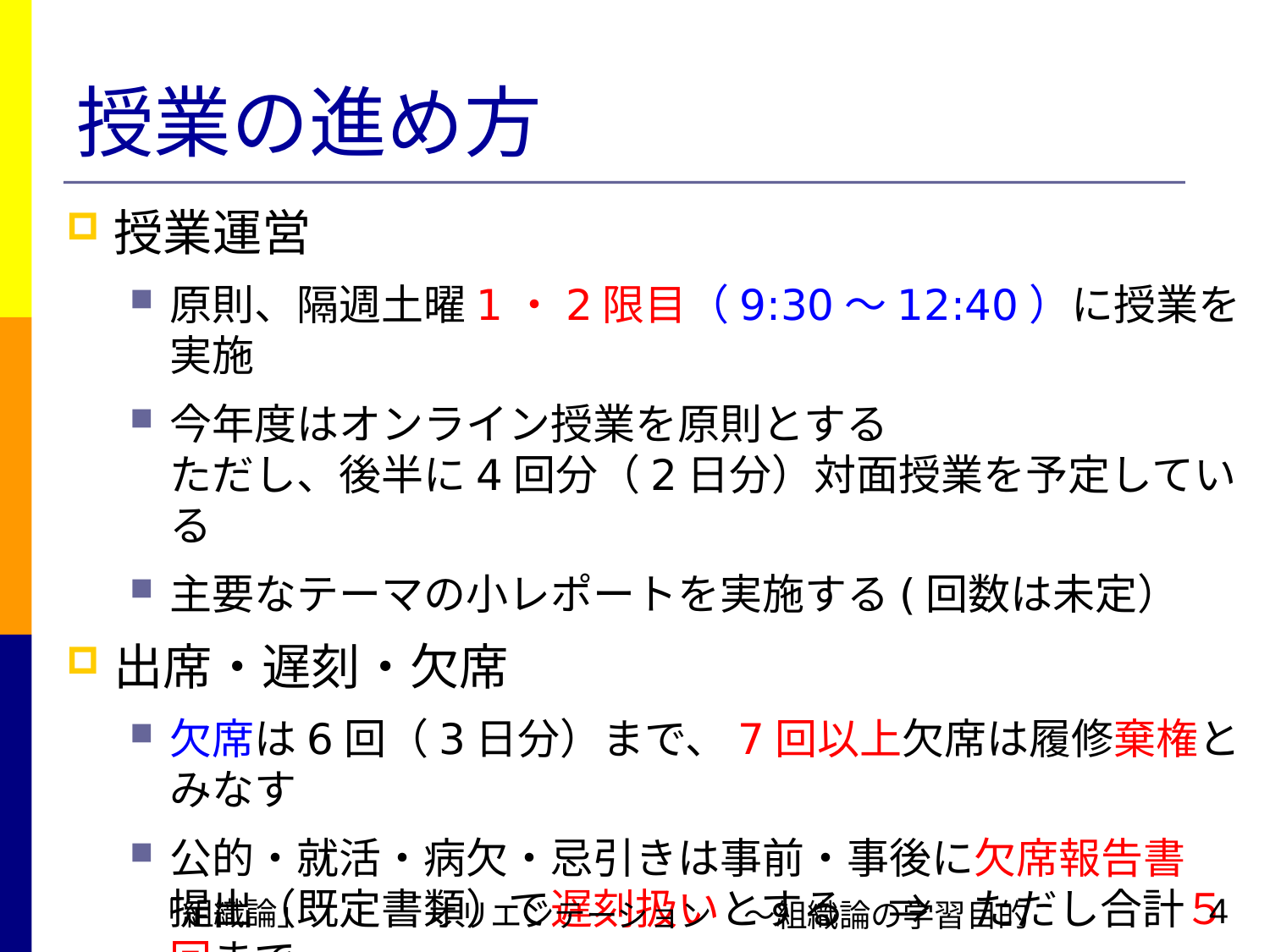

# 授業の進め方
授業運営
原則、隔週土曜1・2限目（9:30～12:40）に授業を実施
今年度はオンライン授業を原則とする
ただし、後半に4回分（2日分）対面授業を予定している
主要なテーマの小レポートを実施する(回数は未定）
出席・遅刻・欠席
欠席は6回（3日分）まで、7回以上欠席は履修棄権とみなす
公的・就活・病欠・忌引きは事前・事後に欠席報告書
提出（既定書類）で遅刻扱いとする　⇒　ただし合計５回まで
「組織論」
オリエンテーション　～組織論の学習目的
4